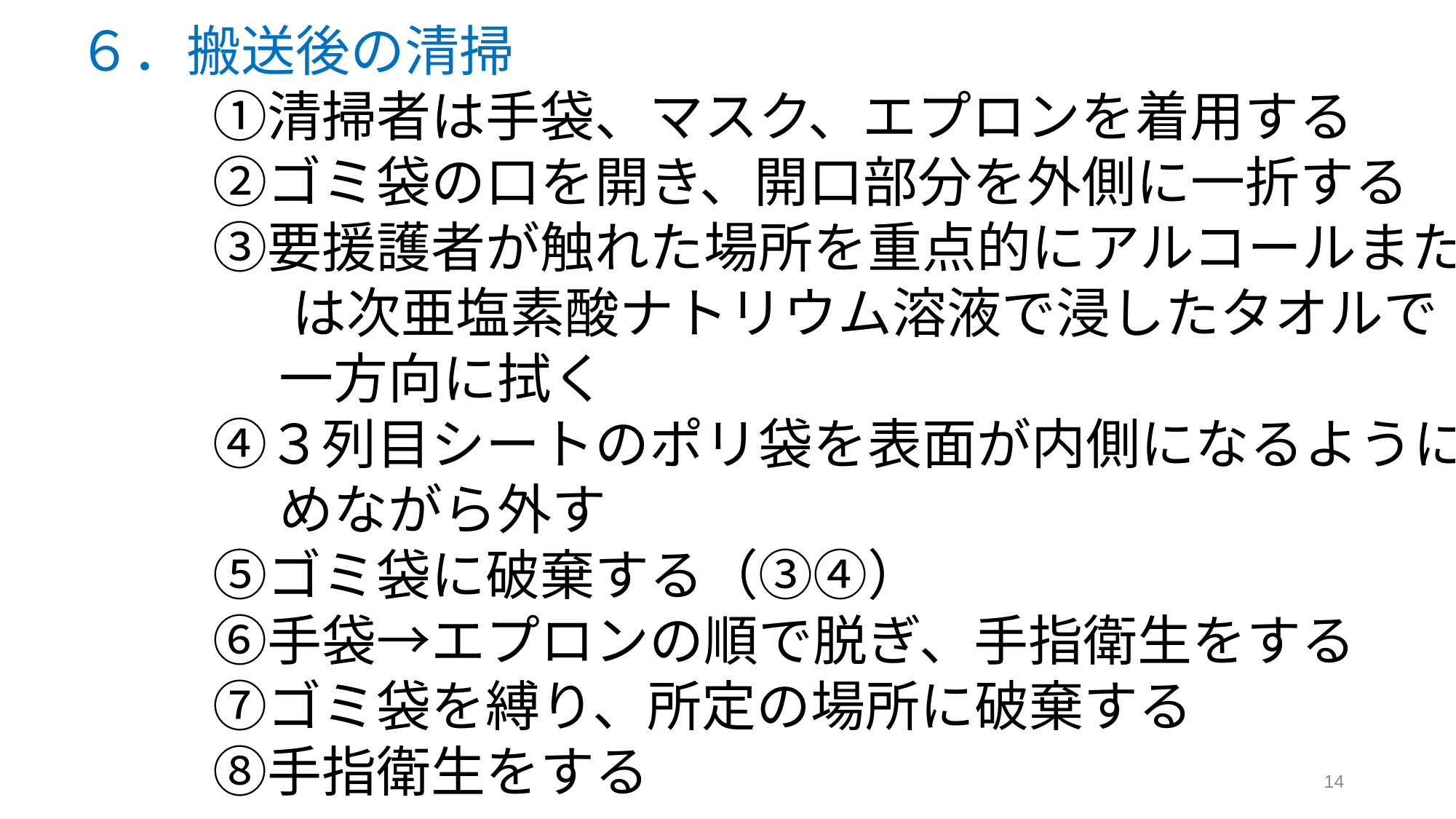

６．搬送後の清掃
　　　　 ①清掃者は手袋、マスク、エプロンを着用する
　　　　 ②ゴミ袋の口を開き、開口部分を外側に一折する
　　　　 ③要援護者が触れた場所を重点的にアルコールまた
 　　　　　 は次亜塩素酸ナトリウム溶液で浸したタオルで
　　　　　  一方向に拭く
　　　　 ④３列目シートのポリ袋を表面が内側になるように丸
　 　　　　 めながら外す
　　　　 ⑤ゴミ袋に破棄する（③④）
　　　　 ⑥手袋→エプロンの順で脱ぎ、手指衛生をする
　　　　 ⑦ゴミ袋を縛り、所定の場所に破棄する
　　　　 ⑧手指衛生をする

14